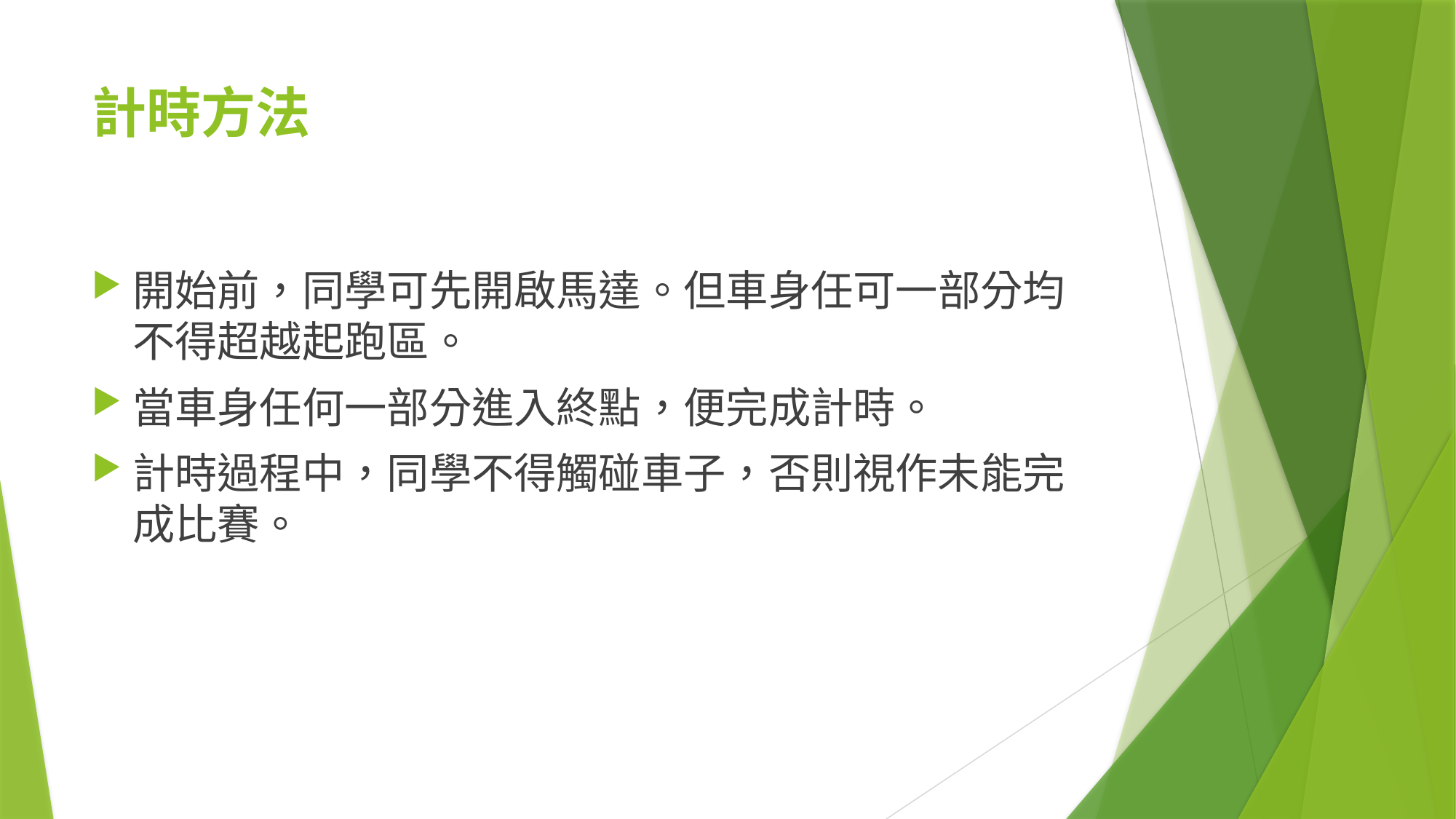

# 計時方法
開始前，同學可先開啟馬達。但車身任可一部分均不得超越起跑區。
當車身任何一部分進入終點，便完成計時。
計時過程中，同學不得觸碰車子，否則視作未能完成比賽。